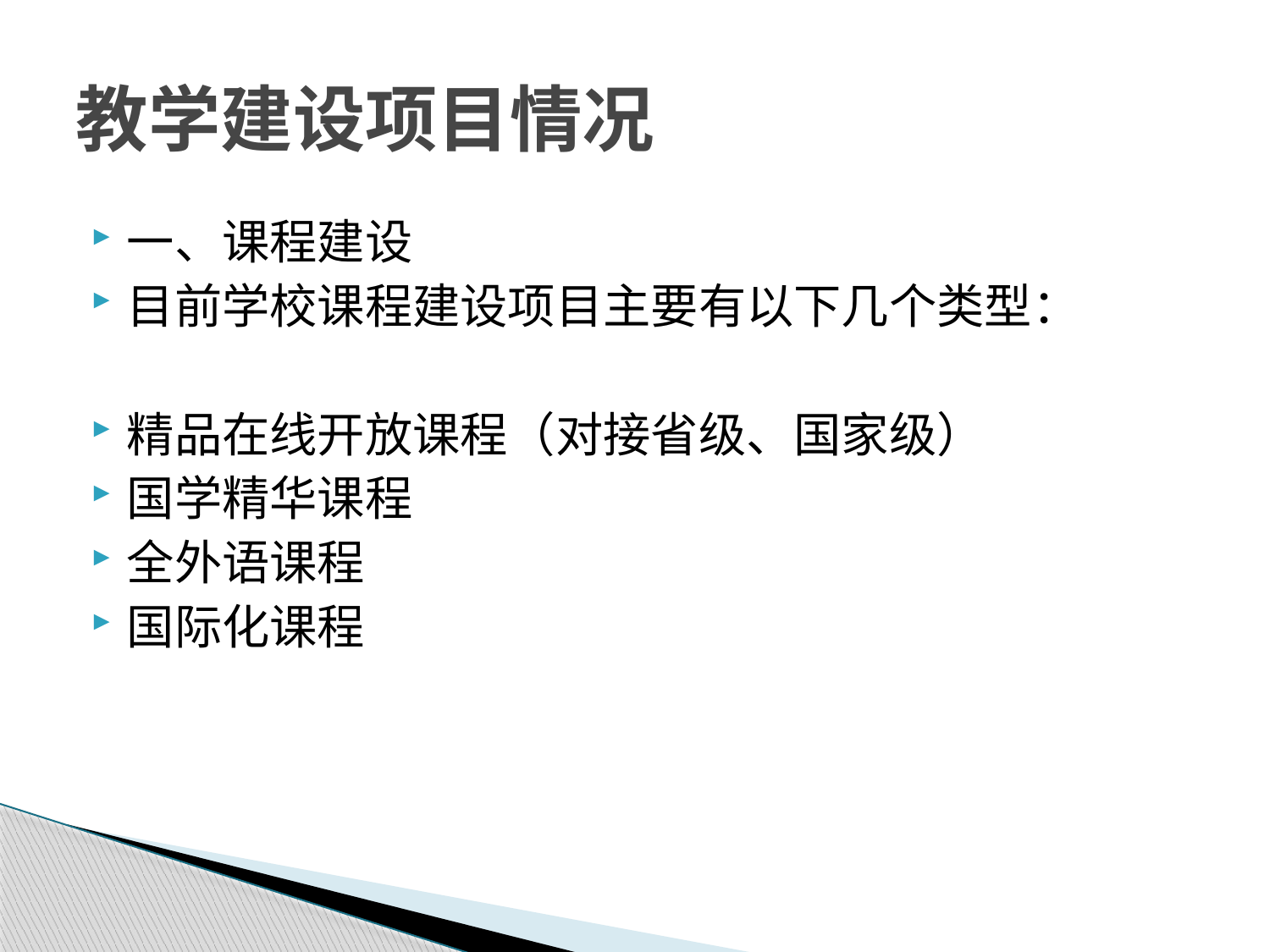

# 教学建设项目情况
一、课程建设
目前学校课程建设项目主要有以下几个类型：

精品在线开放课程（对接省级、国家级）
国学精华课程
全外语课程
国际化课程